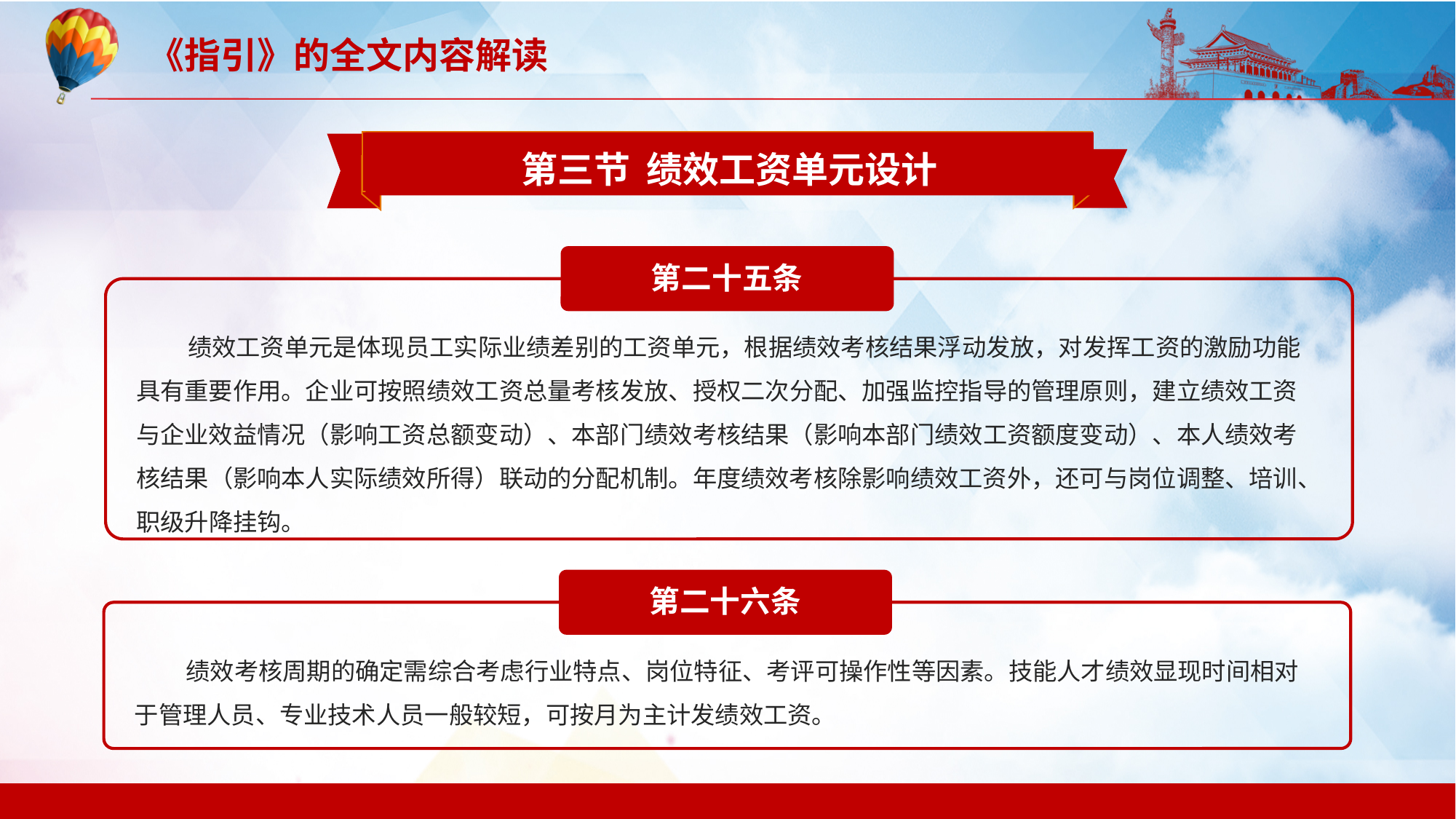

第三节  绩效工资单元设计

第二十五条

绩效工资单元是体现员工实际业绩差别的工资单元，根据绩效考核结果浮动发放，对发挥工资的激励功能具有重要作用。企业可按照绩效工资总量考核发放、授权二次分配、加强监控指导的管理原则，建立绩效工资与企业效益情况（影响工资总额变动）、本部门绩效考核结果（影响本部门绩效工资额度变动）、本人绩效考核结果（影响本人实际绩效所得）联动的分配机制。年度绩效考核除影响绩效工资外，还可与岗位调整、培训、职级升降挂钩。

第二十六条

绩效考核周期的确定需综合考虑行业特点、岗位特征、考评可操作性等因素。技能人才绩效显现时间相对于管理人员、专业技术人员一般较短，可按月为主计发绩效工资。